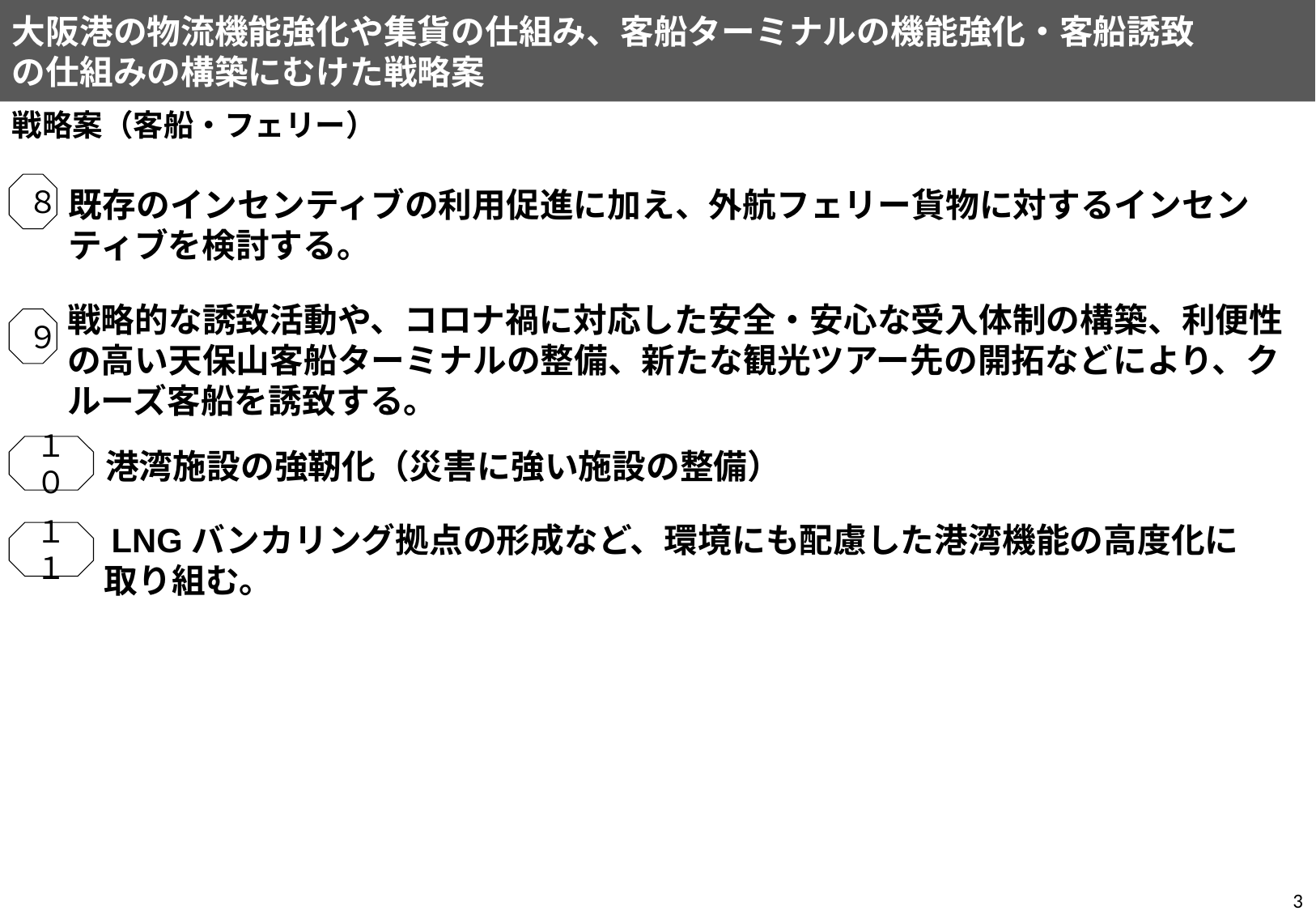

大阪港の物流機能強化や集貨の仕組み、客船ターミナルの機能強化・客船誘致
の仕組みの構築にむけた戦略案
戦略案（客船・フェリー）
８
既存のインセンティブの利用促進に加え、外航フェリー貨物に対するインセンティブを検討する。
戦略的な誘致活動や、コロナ禍に対応した安全・安心な受入体制の構築、利便性の高い天保山客船ターミナルの整備、新たな観光ツアー先の開拓などにより、クルーズ客船を誘致する。
９
１０
港湾施設の強靭化（災害に強い施設の整備）
　LNGバンカリング拠点の形成など、環境にも配慮した港湾機能の高度化に取り組む。
１１
3